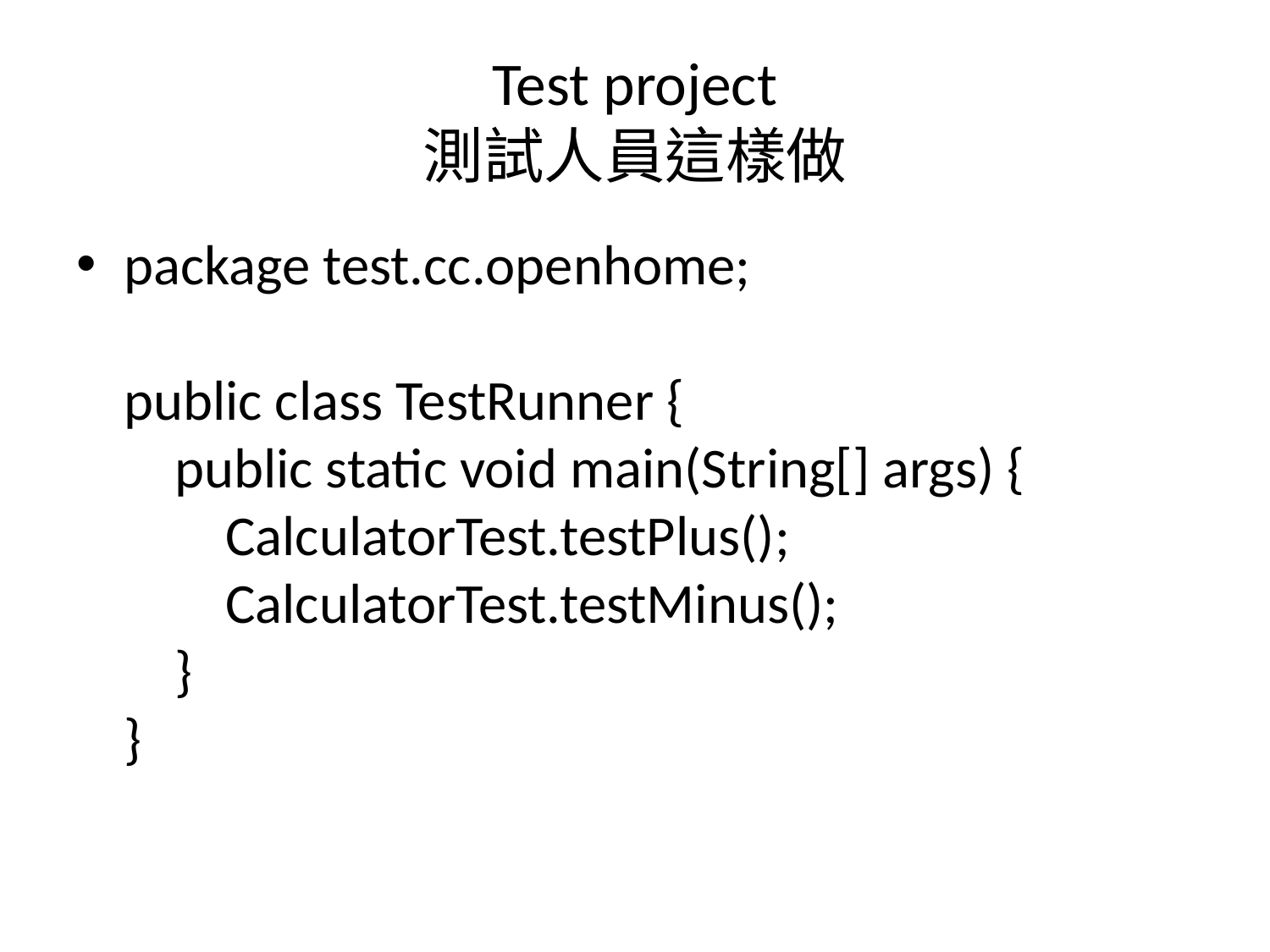

# Test project 測試人員這樣做
package test.cc.openhome;
public class TestRunner {
    public static void main(String[] args) {
        CalculatorTest.testPlus();
        CalculatorTest.testMinus();
    }
}